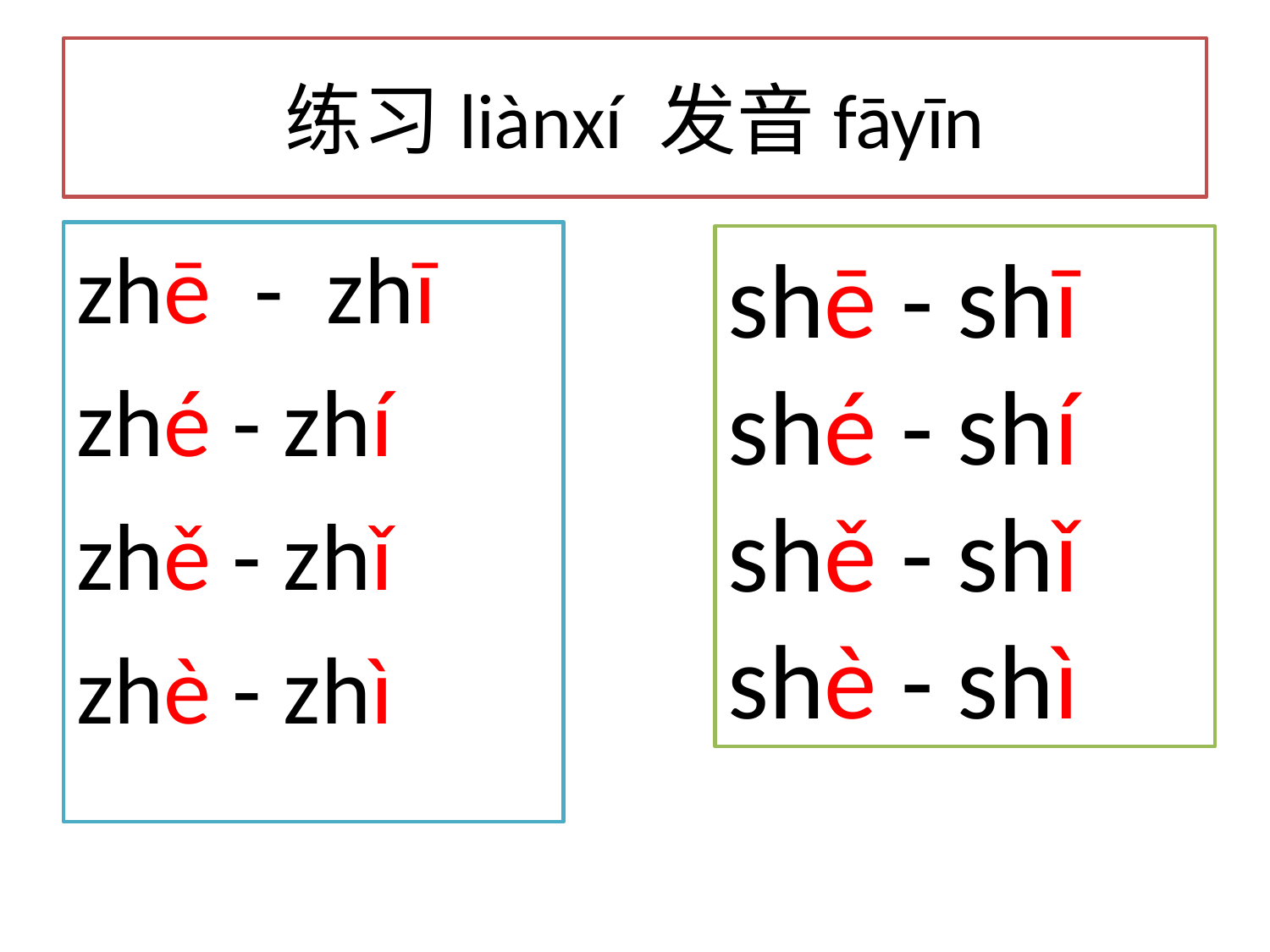

# 练习liànxí 发音fāyīn
zhē  -  zhī
zhé - zhí
zhě - zhǐ
zhè - zhì
shē - shī
shé - shí
shě - shǐ
shè - shì